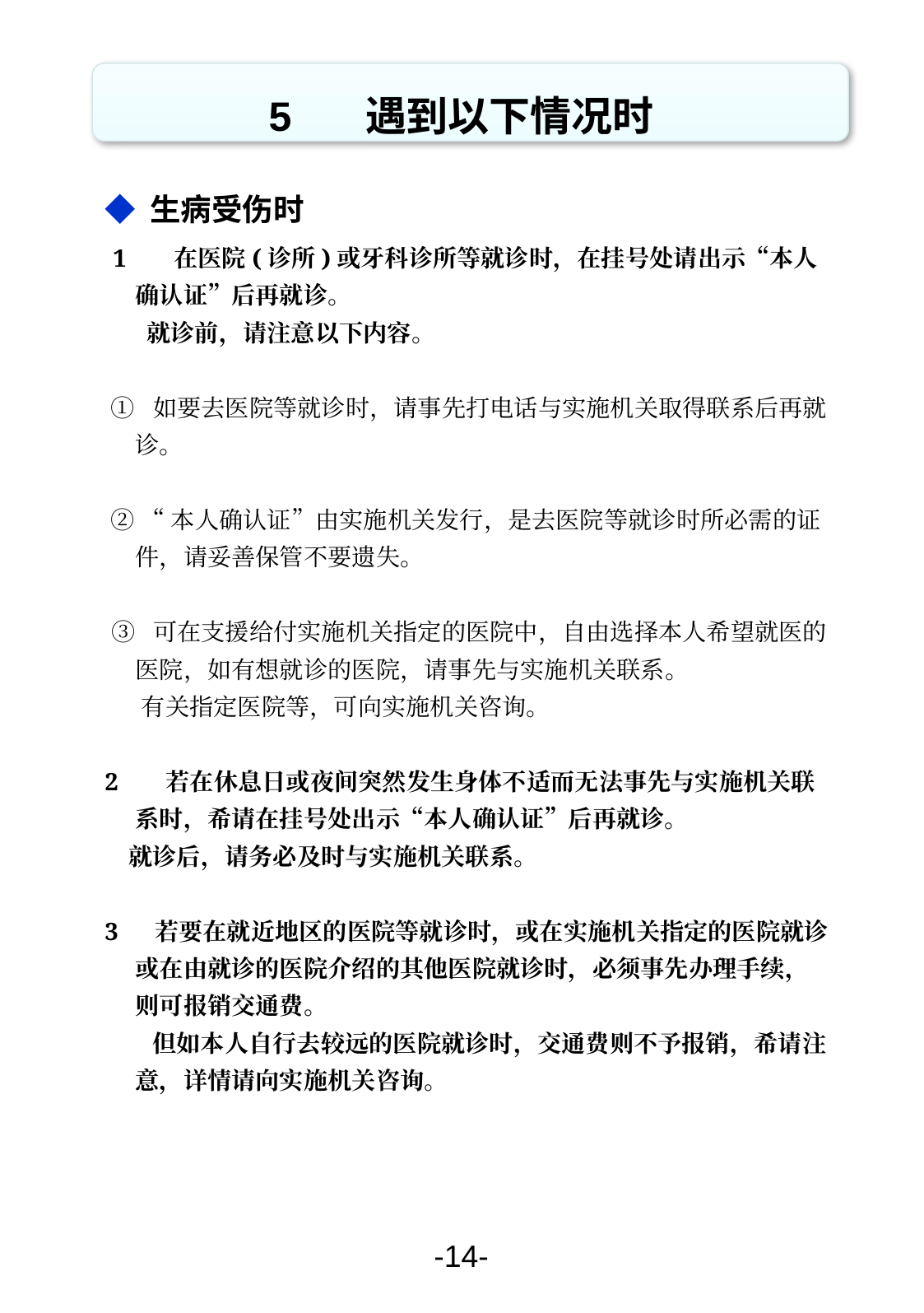

5  　遇到以下情况时
◆ 生病受伤时
 1　   在医院(诊所)或牙科诊所等就诊时，在挂号处请出示“本人确认证”后再就诊。
　　就诊前，请注意以下内容。

  ①  如要去医院等就诊时，请事先打电话与实施机关取得联系后再就诊。

  ② “本人确认证”由实施机关发行，是去医院等就诊时所必需的证件，请妥善保管不要遗失。

  ③  可在支援给付实施机关指定的医院中，自由选择本人希望就医的医院，如有想就诊的医院，请事先与实施机关联系。
      有关指定医院等，可向实施机关咨询。

 2　   若在休息日或夜间突然发生身体不适而无法事先与实施机关联系时，希请在挂号处出示“本人确认证”后再就诊。
　 就诊后，请务必及时与实施机关联系。

 3     若要在就近地区的医院等就诊时，或在实施机关指定的医院就诊或在由就诊的医院介绍的其他医院就诊时，必须事先办理手续，则可报销交通费。
　     但如本人自行去较远的医院就诊时，交通费则不予报销，希请注意，详情请向实施机关咨询。

-14-